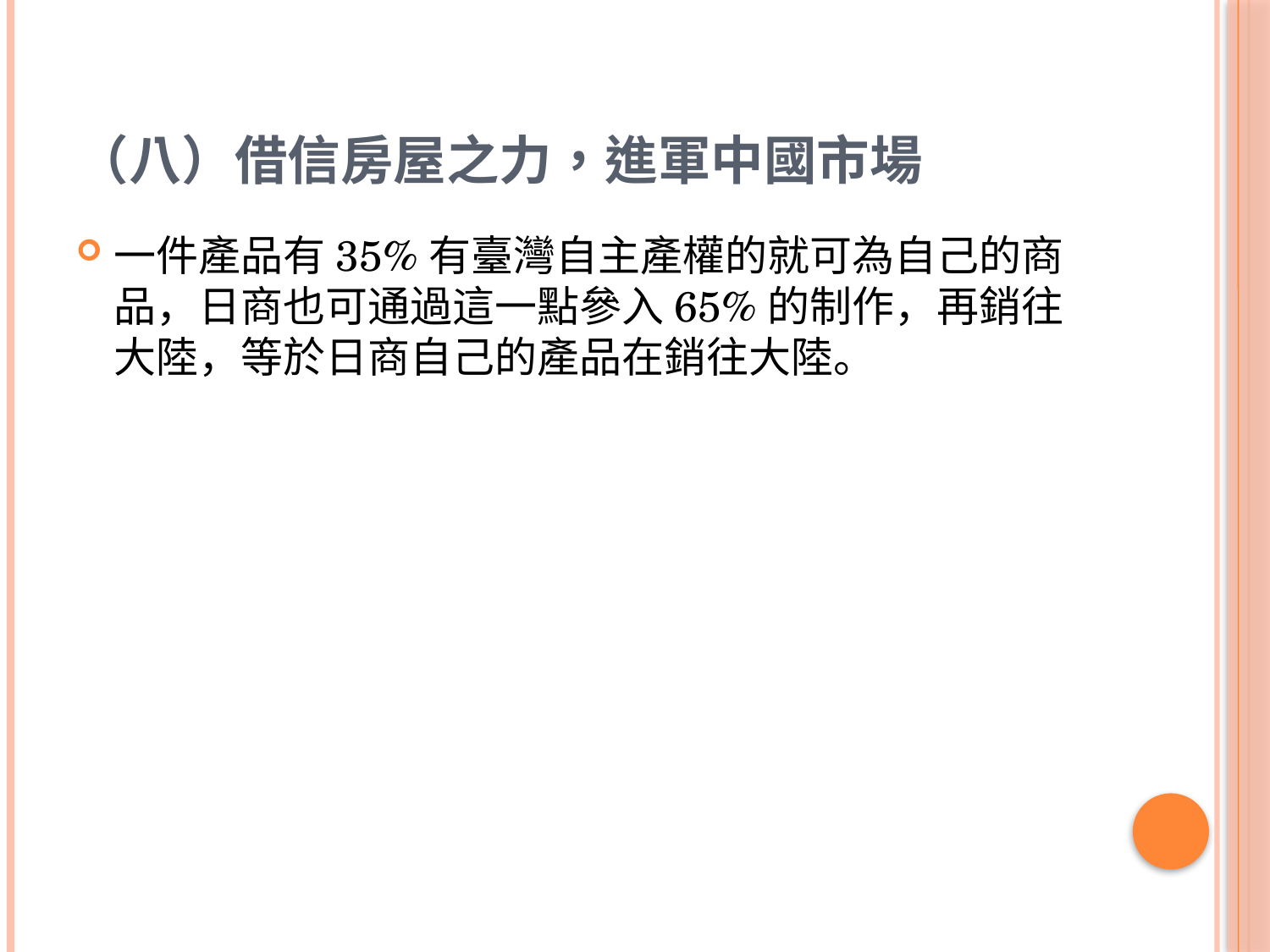

# （八）借信房屋之力，進軍中國市場
一件產品有35%有臺灣自主產權的就可為自己的商品，日商也可通過這一點參入65%的制作，再銷往大陸，等於日商自己的產品在銷往大陸。